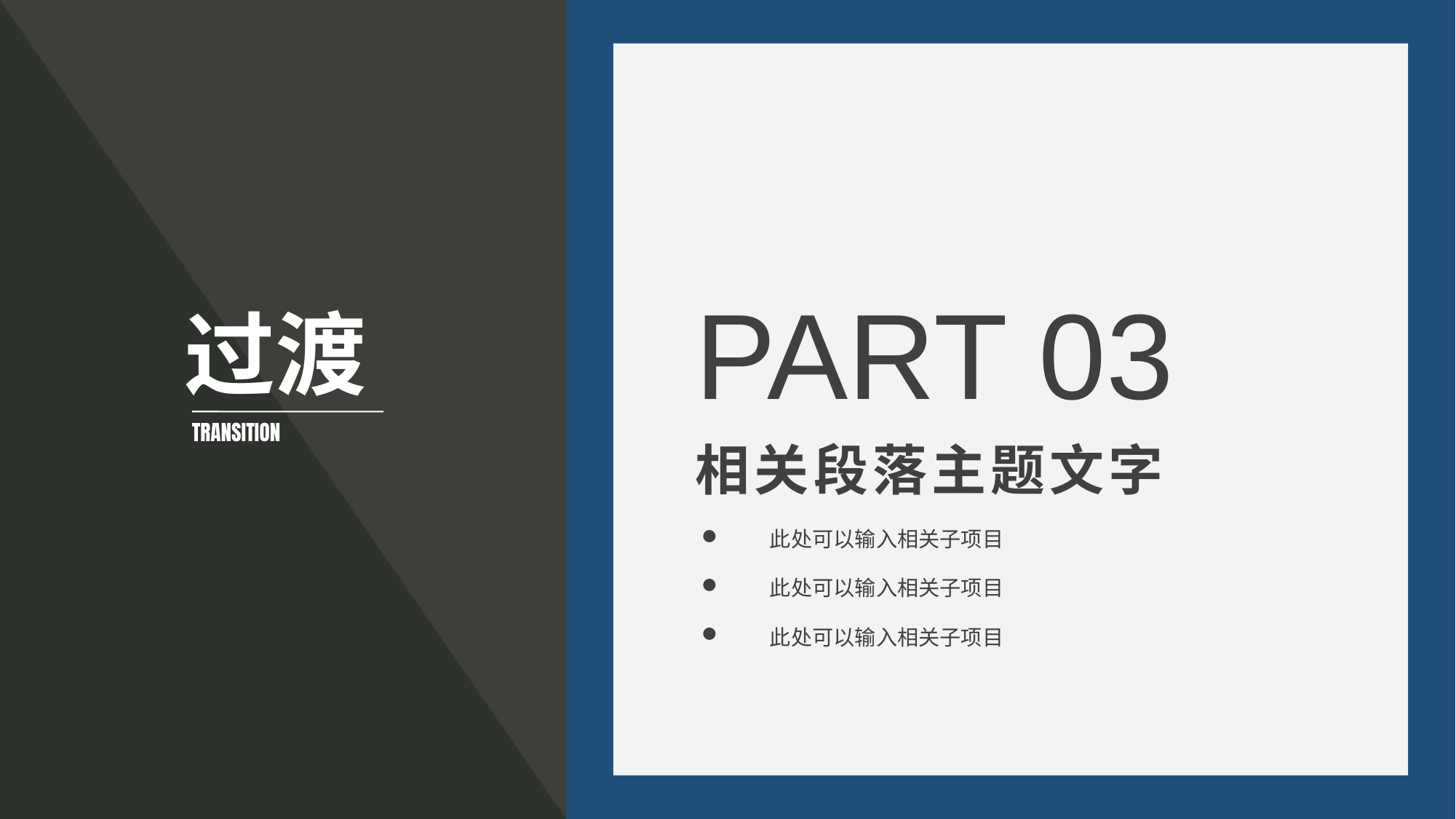

PART 03
过渡

TRANSITION
相关段落主题文字
此处可以输入相关子项目
此处可以输入相关子项目
此处可以输入相关子项目